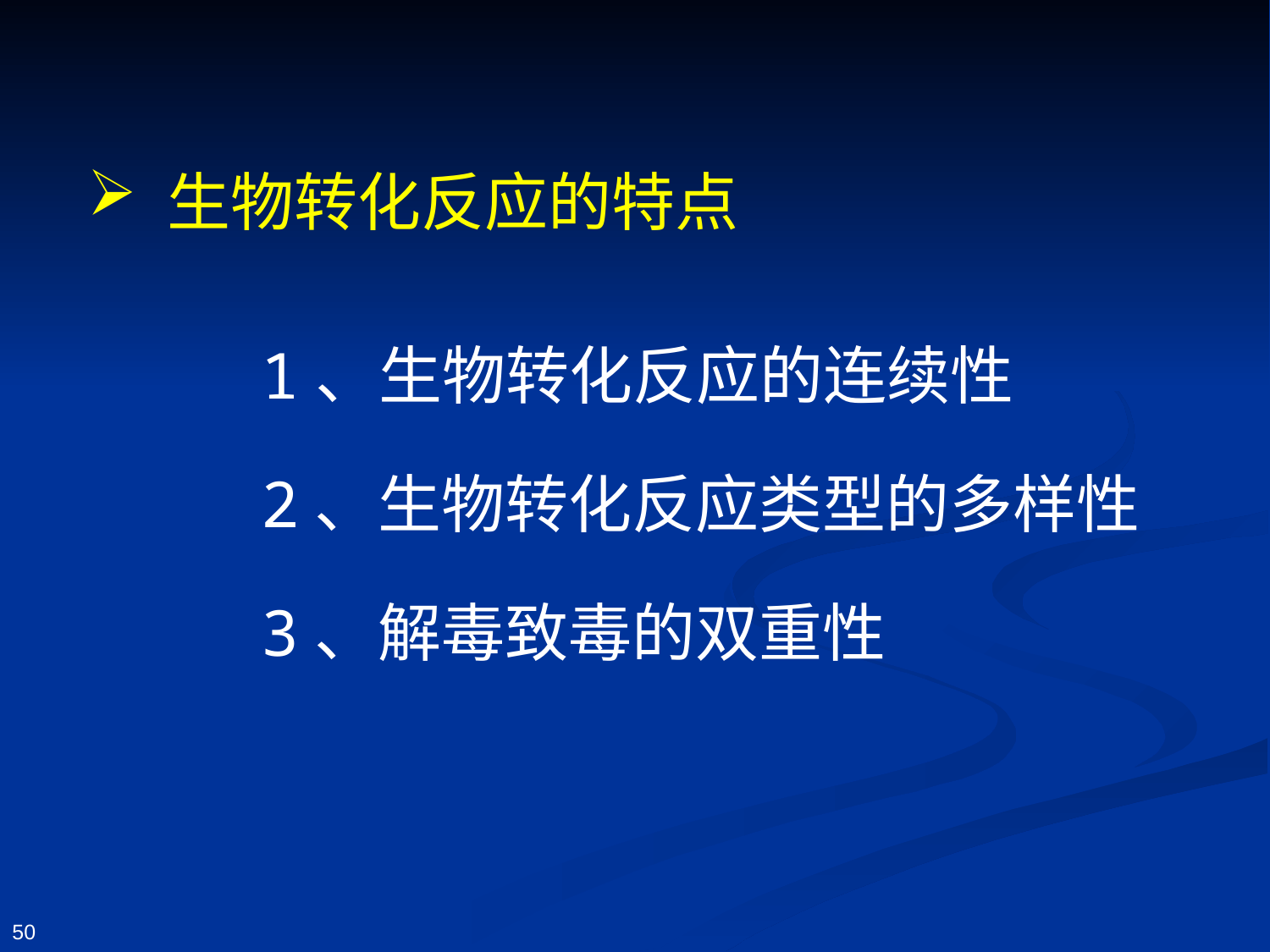

生物转化反应的特点
1、生物转化反应的连续性
2、生物转化反应类型的多样性
3、解毒致毒的双重性
50